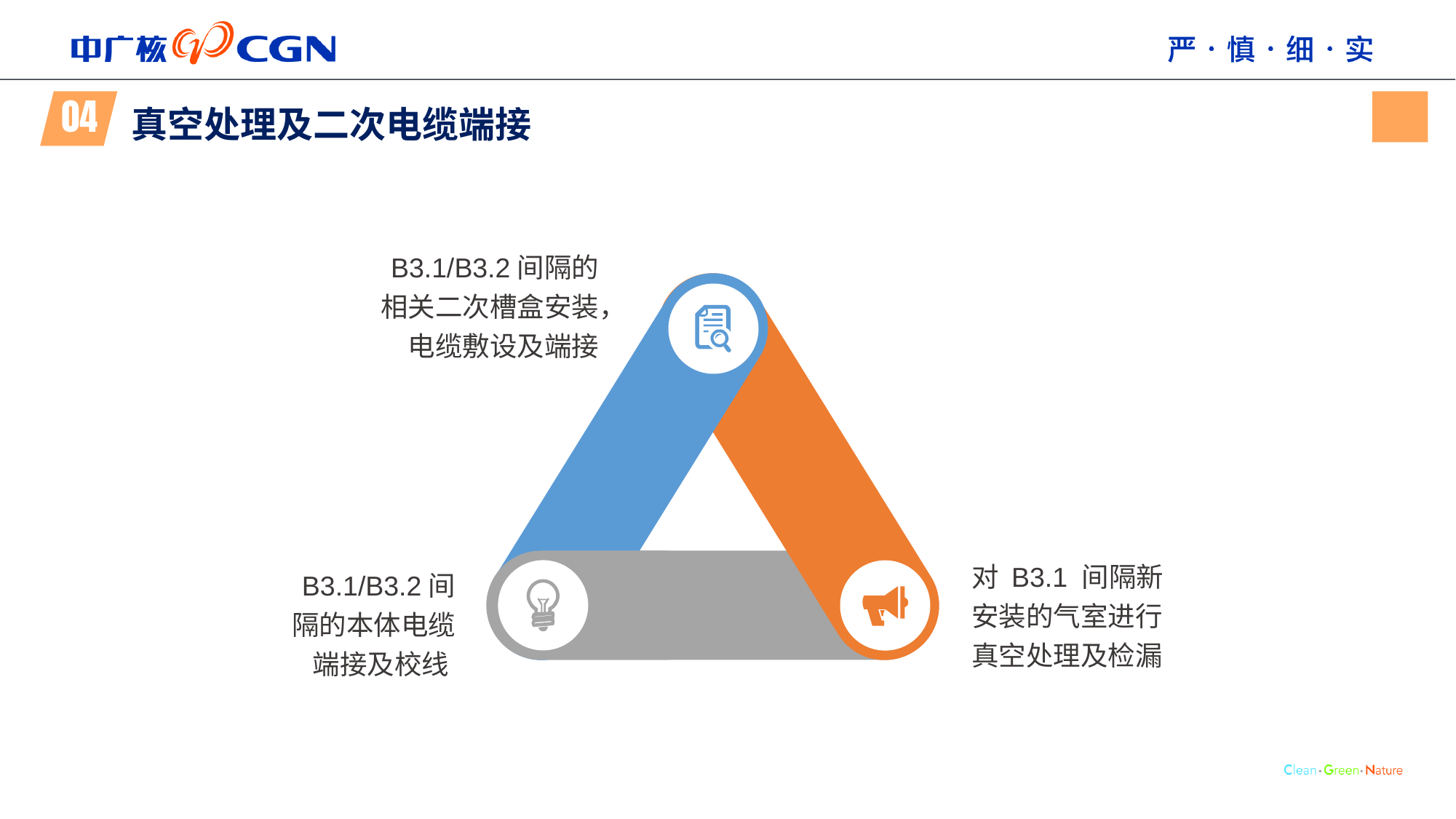

04

真空处理及二次电缆端接
B3.1/B3.2间隔的相关二次槽盒安装， 电缆敷设及端接

对 B3.1 间隔新安装的气室进行真空处理及检漏
B3.1/B3.2间隔的本体电缆端接及校线